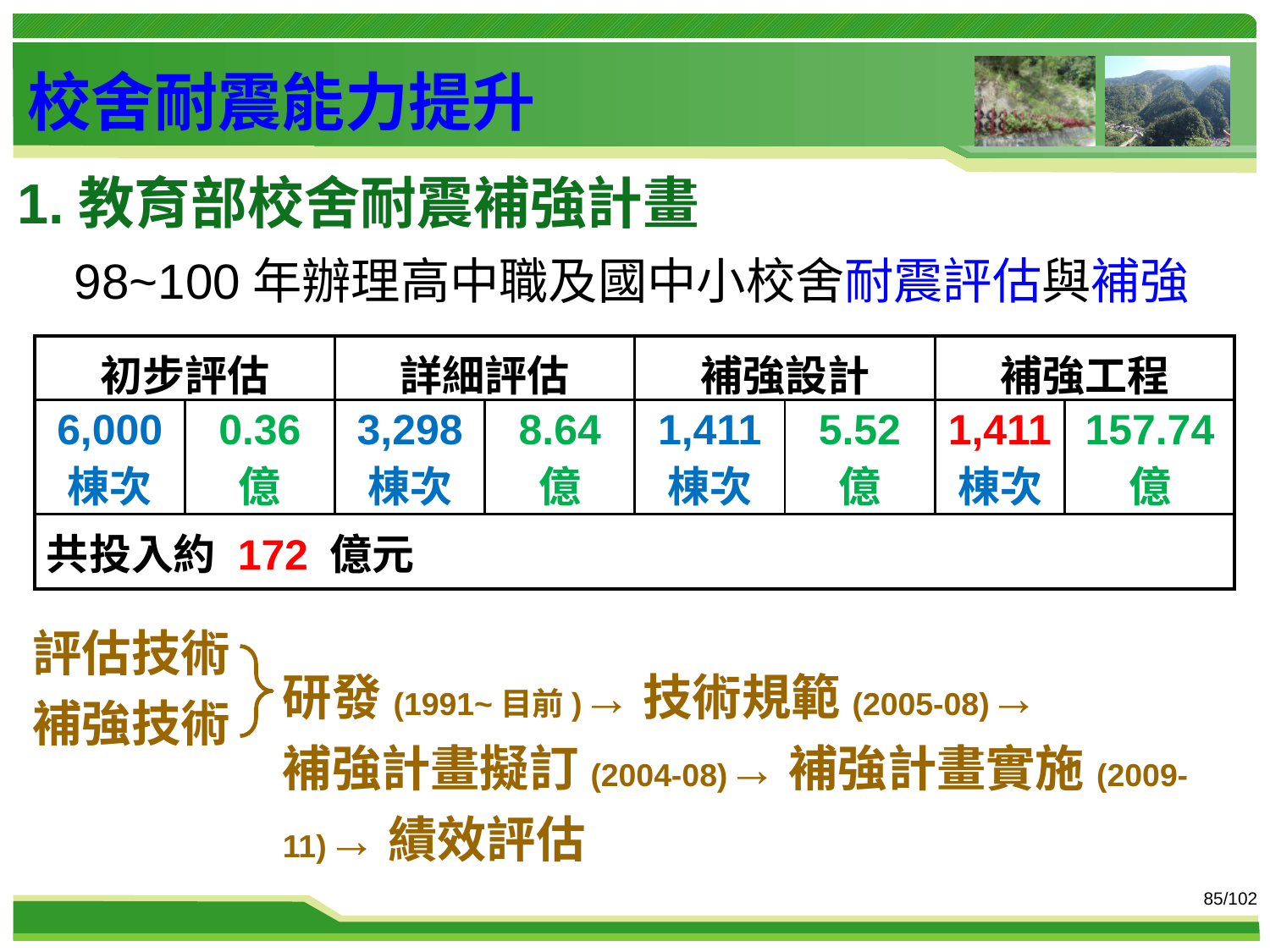

校舍耐震能力提升
1.教育部校舍耐震補強計畫
98~100年辦理高中職及國中小校舍耐震評估與補強
| 初步評估 |  | 詳細評估 |  | 補強設計 |  | 補強工程 |  |
| --- | --- | --- | --- | --- | --- | --- | --- |
| 6,000 棟次 | 0.36 億 | 3,298 棟次 | 8.64 億 | 1,411 棟次 | 5.52 億 | 1,411 棟次 | 157.74 億 |
| 共投入約 172 億元 |  |  |  |  |  |  |  |
評估技術
補強技術

研發(1991~目前)→技術規範(2005-08)→
補強計畫擬訂(2004-08)→補強計畫實施(2009-11)→績效評估
85/102